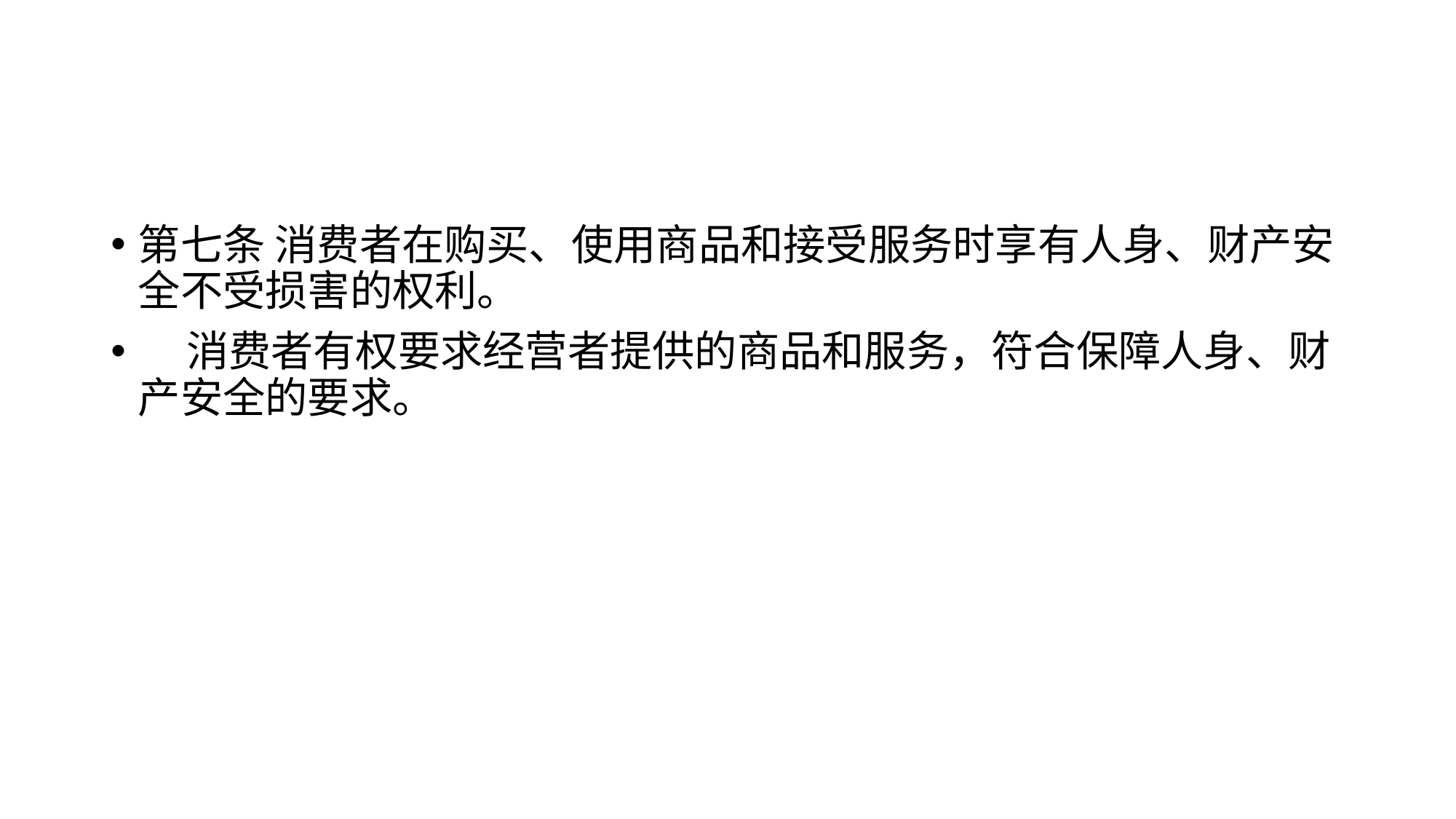

#
第七条 消费者在购买、使用商品和接受服务时享有人身、财产安全不受损害的权利。
    消费者有权要求经营者提供的商品和服务，符合保障人身、财产安全的要求。